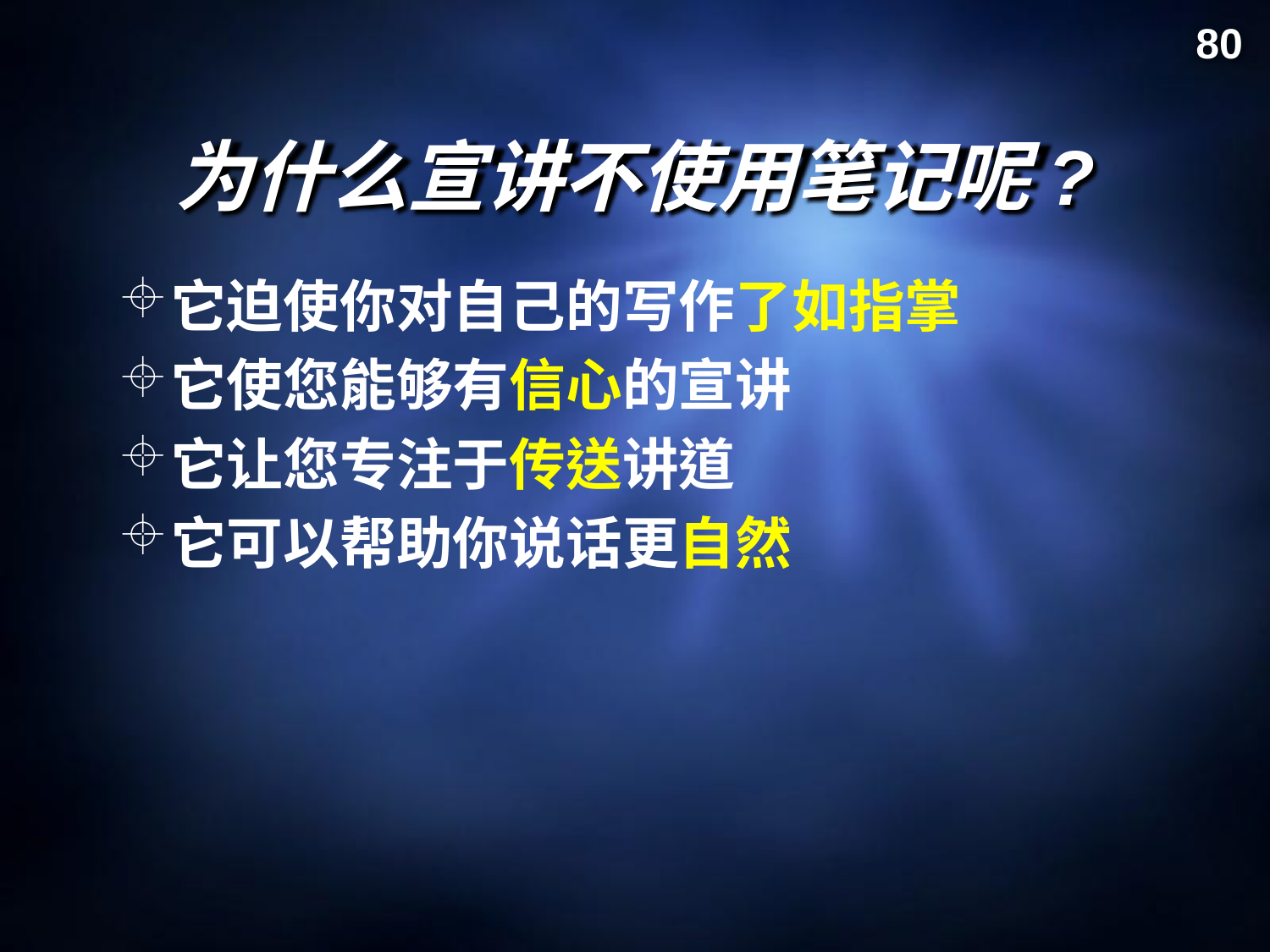

80
# 为什么宣讲不使用笔记呢?
它迫使你对自己的写作了如指掌
它使您能够有信心的宣讲
它让您专注于传送讲道
它可以帮助你说话更自然